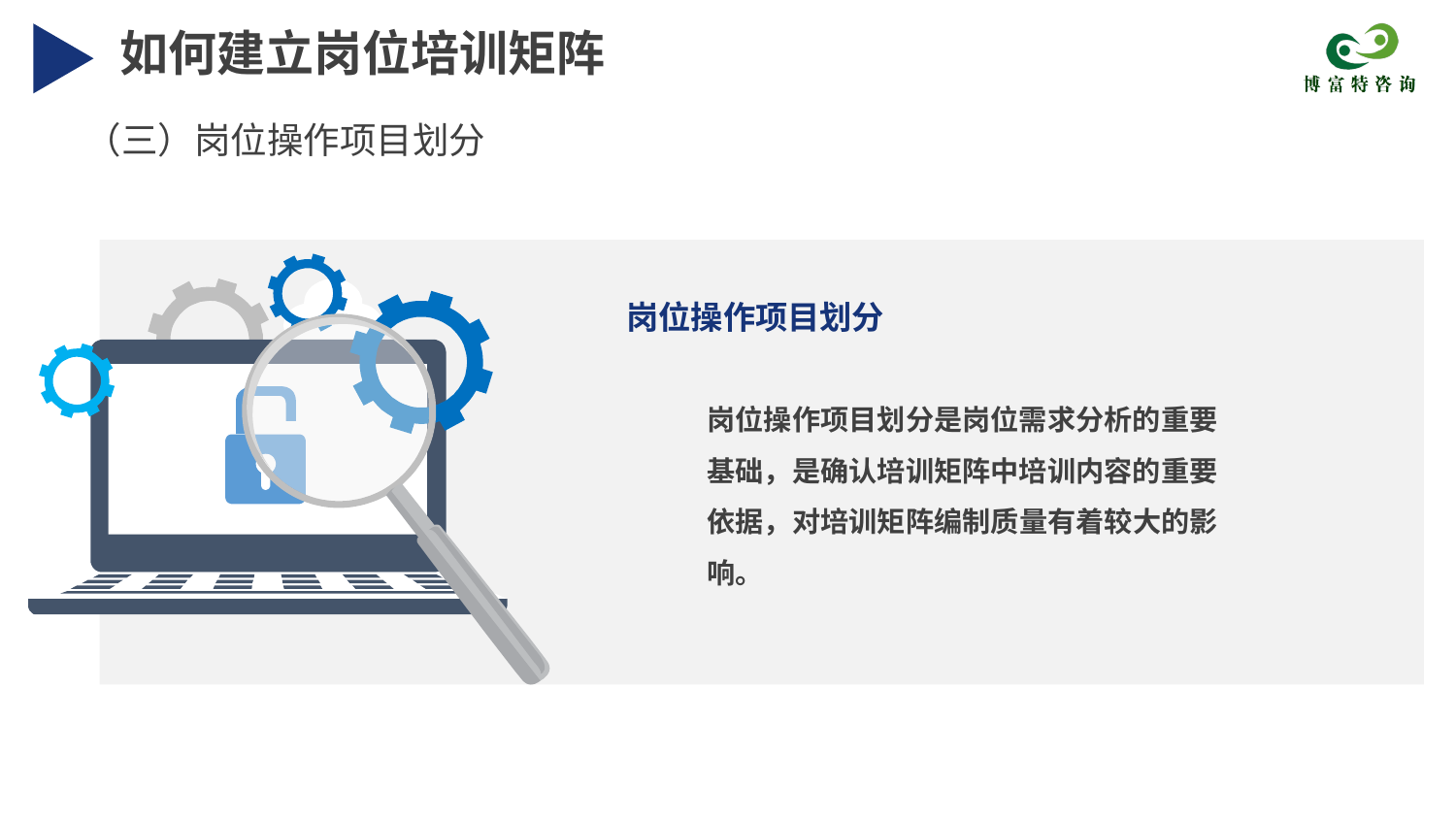

如何建立岗位培训矩阵
（三）岗位操作项目划分

岗位操作项目划分
岗位操作项目划分是岗位需求分析的重要基础，是确认培训矩阵中培训内容的重要依据，对培训矩阵编制质量有着较大的影响。